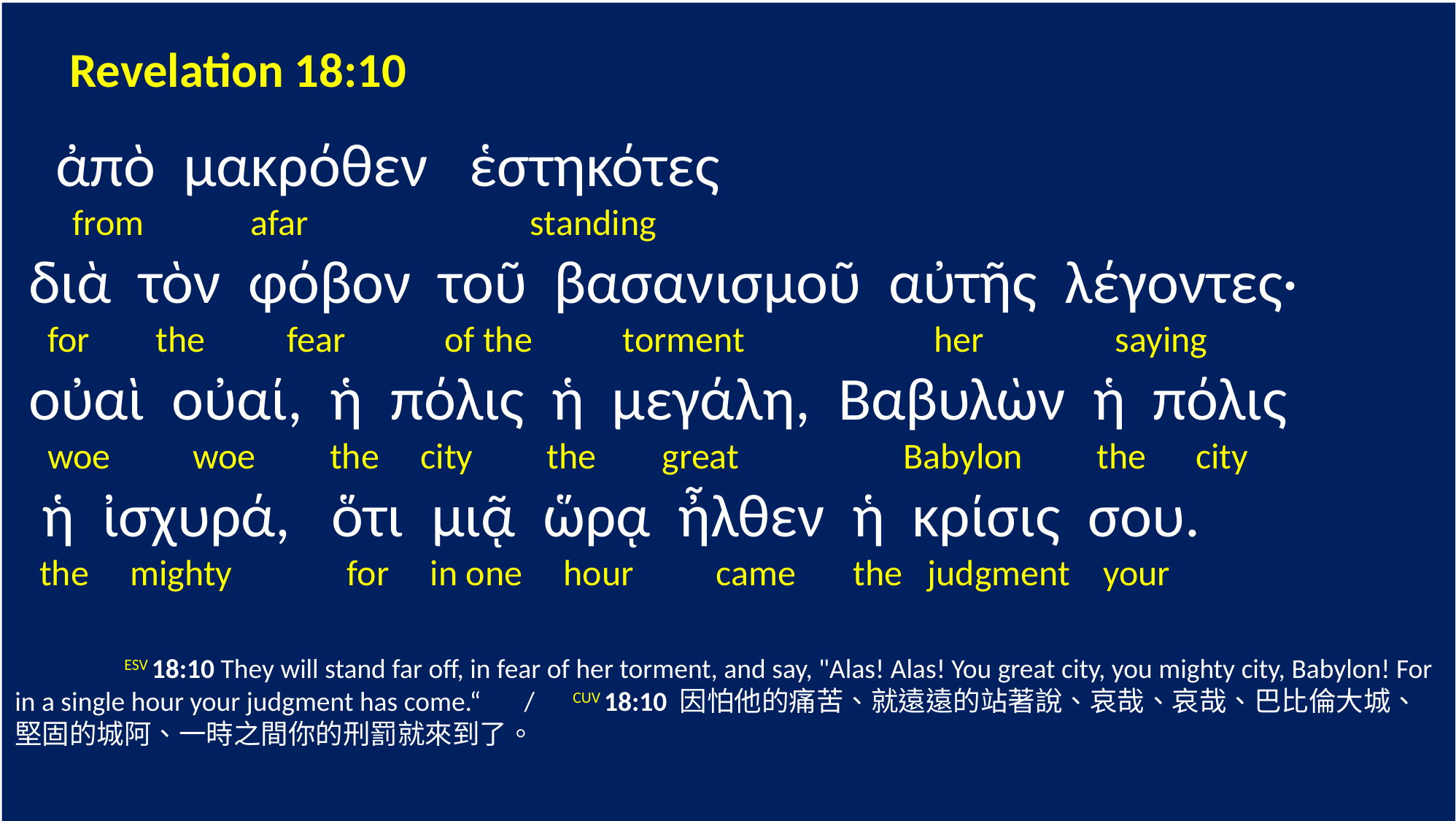

Revelation 18:10

   ἀπὸ  μακρόθεν   ἑστηκότες
       from             afar                           standing
 διὰ  τὸν  φόβον  τοῦ  βασανισμοῦ  αὐτῆς  λέγοντες·
    for        the          fear            of the           torment                       her                saying
 οὐαὶ  οὐαί,  ἡ  πόλις  ἡ  μεγάλη,  Βαβυλὼν  ἡ  πόλις
    woe          woe         the     city         the        great                    Babylon         the      city
  ἡ  ἰσχυρά,   ὅτι  μιᾷ  ὥρᾳ  ἦλθεν  ἡ  κρίσις  σου.
   the     mighty              for     in one     hour          came       the   judgment    your

	ESV 18:10 They will stand far off, in fear of her torment, and say, "Alas! Alas! You great city, you mighty city, Babylon! For in a single hour your judgment has come.“       /      CUV 18:10 因怕他的痛苦、就遠遠的站著說、哀哉、哀哉、巴比倫大城、堅固的城阿、一時之間你的刑罰就來到了。